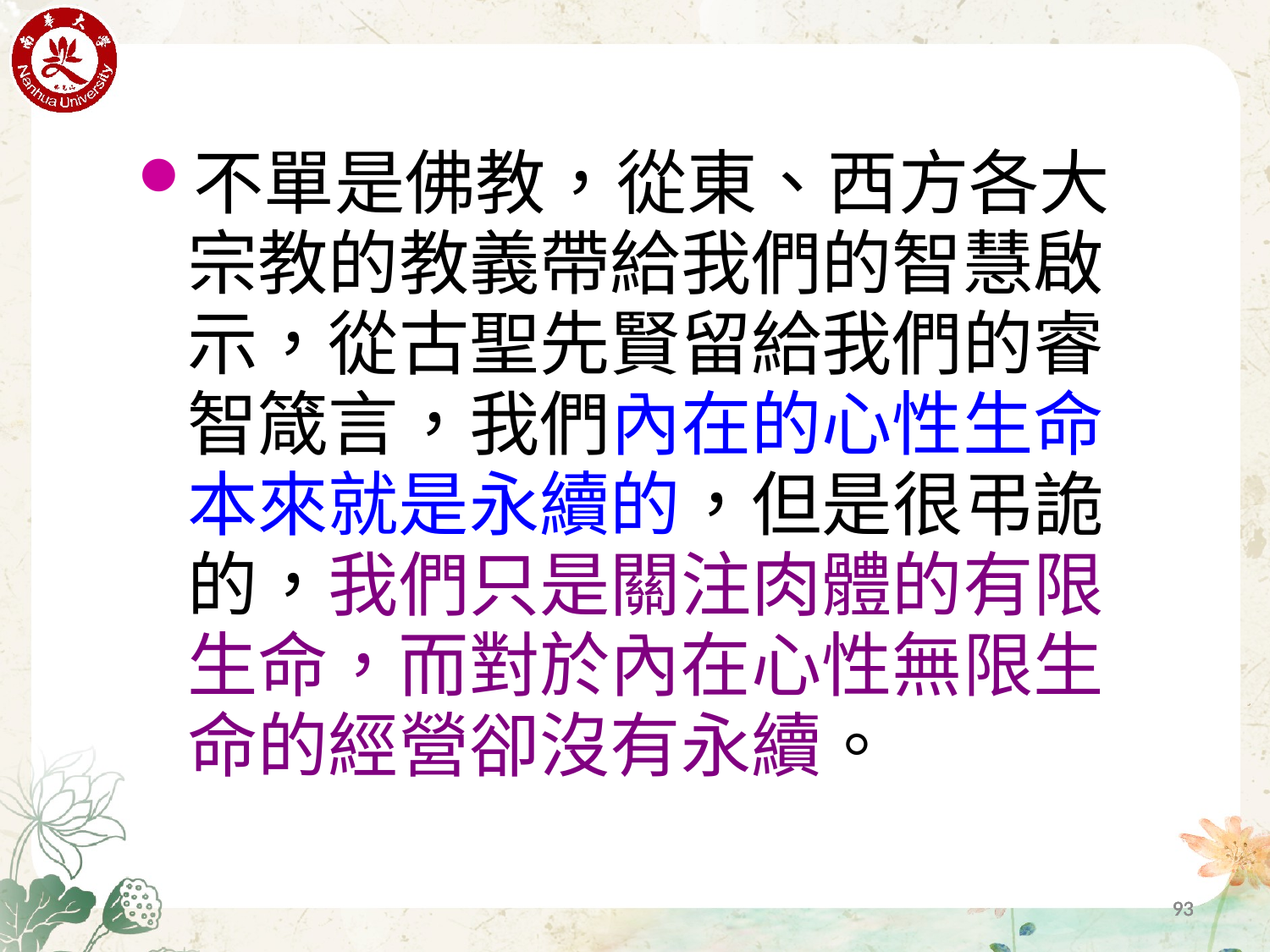

不單是佛教，從東、西方各大宗教的教義帶給我們的智慧啟示，從古聖先賢留給我們的睿智箴言，我們內在的心性生命本來就是永續的，但是很弔詭的，我們只是關注肉體的有限生命，而對於內在心性無限生命的經營卻沒有永續。
93
93
93
93
93